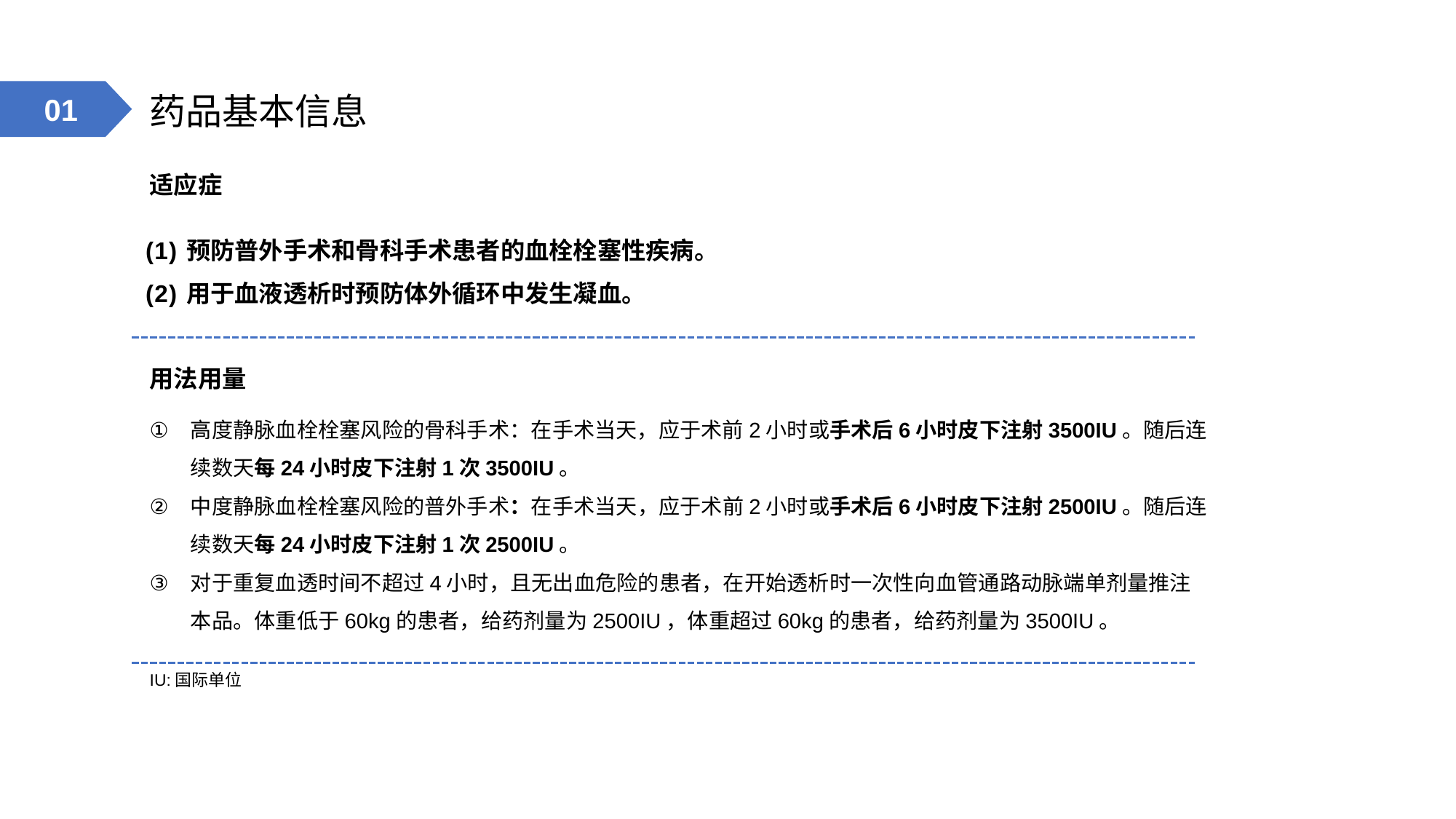

药品基本信息

01
适应症

疾病基本情况
预防普外手术和骨科手术患者的血栓栓塞性疾病。
用于血液透析时预防体外循环中发生凝血。

用法用量

高度静脉血栓栓塞风险的骨科手术：在手术当天，应于术前2小时或手术后6小时皮下注射3500IU。随后连续数天每24小时皮下注射1次3500IU。
中度静脉血栓栓塞风险的普外手术：在手术当天，应于术前2小时或手术后6小时皮下注射2500IU。随后连续数天每24小时皮下注射1次2500IU。
对于重复血透时间不超过4小时，且无出血危险的患者，在开始透析时一次性向血管通路动脉端单剂量推注本品。体重低于60kg的患者，给药剂量为2500IU，体重超过60kg的患者，给药剂量为3500IU。

IU:国际单位